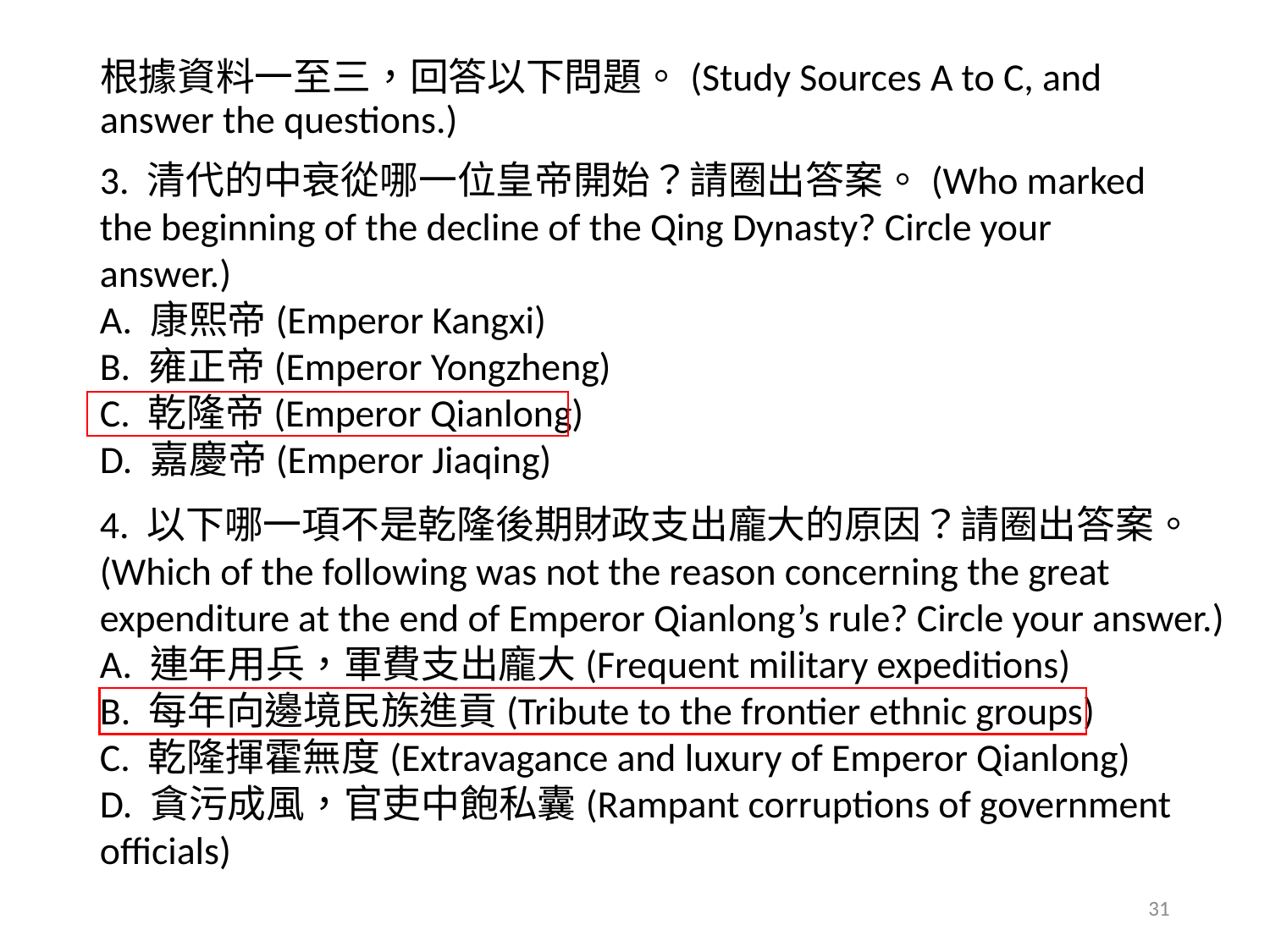

根據資料一至三，回答以下問題。(Study Sources A to C, and answer the questions.)

3. 清代的中衰從哪一位皇帝開始？請圈出答案。(Who marked the beginning of the decline of the Qing Dynasty? Circle your answer.)
A. 康熙帝(Emperor Kangxi)
B. 雍正帝(Emperor Yongzheng)
C. 乾隆帝(Emperor Qianlong)
D. 嘉慶帝(Emperor Jiaqing)

4. 以下哪一項不是乾隆後期財政支出龐大的原因？請圈出答案。(Which of the following was not the reason concerning the great expenditure at the end of Emperor Qianlong’s rule? Circle your answer.)
A. 連年用兵，軍費支出龐大(Frequent military expeditions)
B. 每年向邊境民族進貢(Tribute to the frontier ethnic groups)
C. 乾隆揮霍無度(Extravagance and luxury of Emperor Qianlong)
D. 貪污成風，官吏中飽私囊(Rampant corruptions of government officials)

31